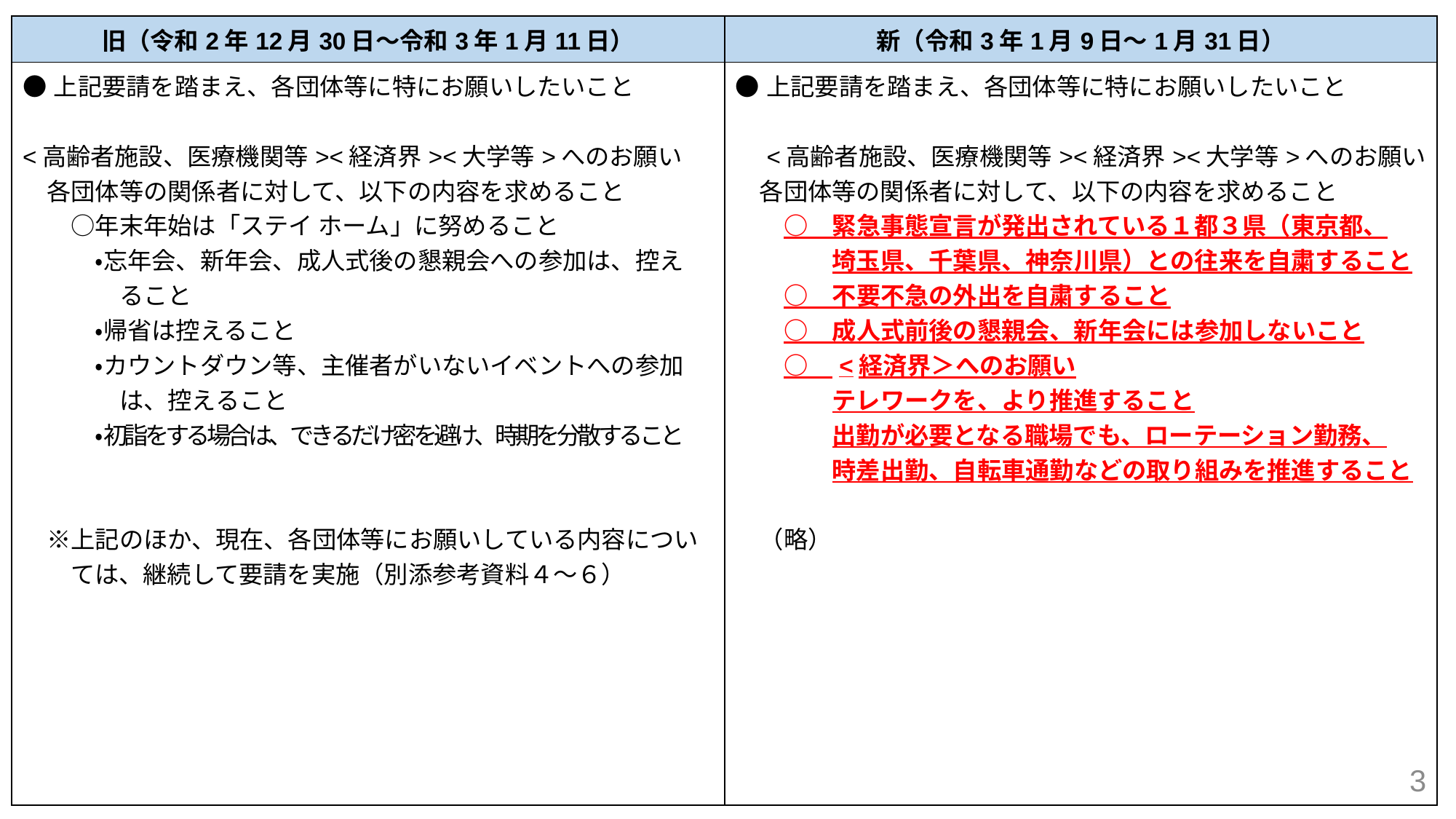

| 旧（令和2年12月30日～令和3年1月11日） | 新（令和3年1月9日～1月31日） |
| --- | --- |
| ●上記要請を踏まえ、各団体等に特にお願いしたいこと <高齢者施設、医療機関等><経済界><大学等>へのお願い 　各団体等の関係者に対して、以下の内容を求めること 　　○年末年始は「ステイ ホーム」に努めること 　　　・忘年会、新年会、成人式後の懇親会への参加は、控え 　　　　ること 　　　・帰省は控えること 　　　・カウントダウン等、主催者がいないイベントへの参加 　　　　は、控えること 　　　・初詣をする場合は、できるだけ密を避け、時期を分散すること 　※上記のほか、現在、各団体等にお願いしている内容につい 　　ては、継続して要請を実施（別添参考資料４～６） | ●上記要請を踏まえ、各団体等に特にお願いしたいこと 　<高齢者施設、医療機関等><経済界><大学等>へのお願い 　各団体等の関係者に対して、以下の内容を求めること 　　○　緊急事態宣言が発出されている１都３県（東京都、 　　　　埼玉県、千葉県、神奈川県）との往来を自粛すること 　　○　不要不急の外出を自粛すること 　　○　成人式前後の懇親会、新年会には参加しないこと 　　○　<経済界＞へのお願い 　　　　テレワークを、より推進すること 　　　　出勤が必要となる職場でも、ローテーション勤務、 　　　　時差出勤、自転車通勤などの取り組みを推進すること 　（略） |
3